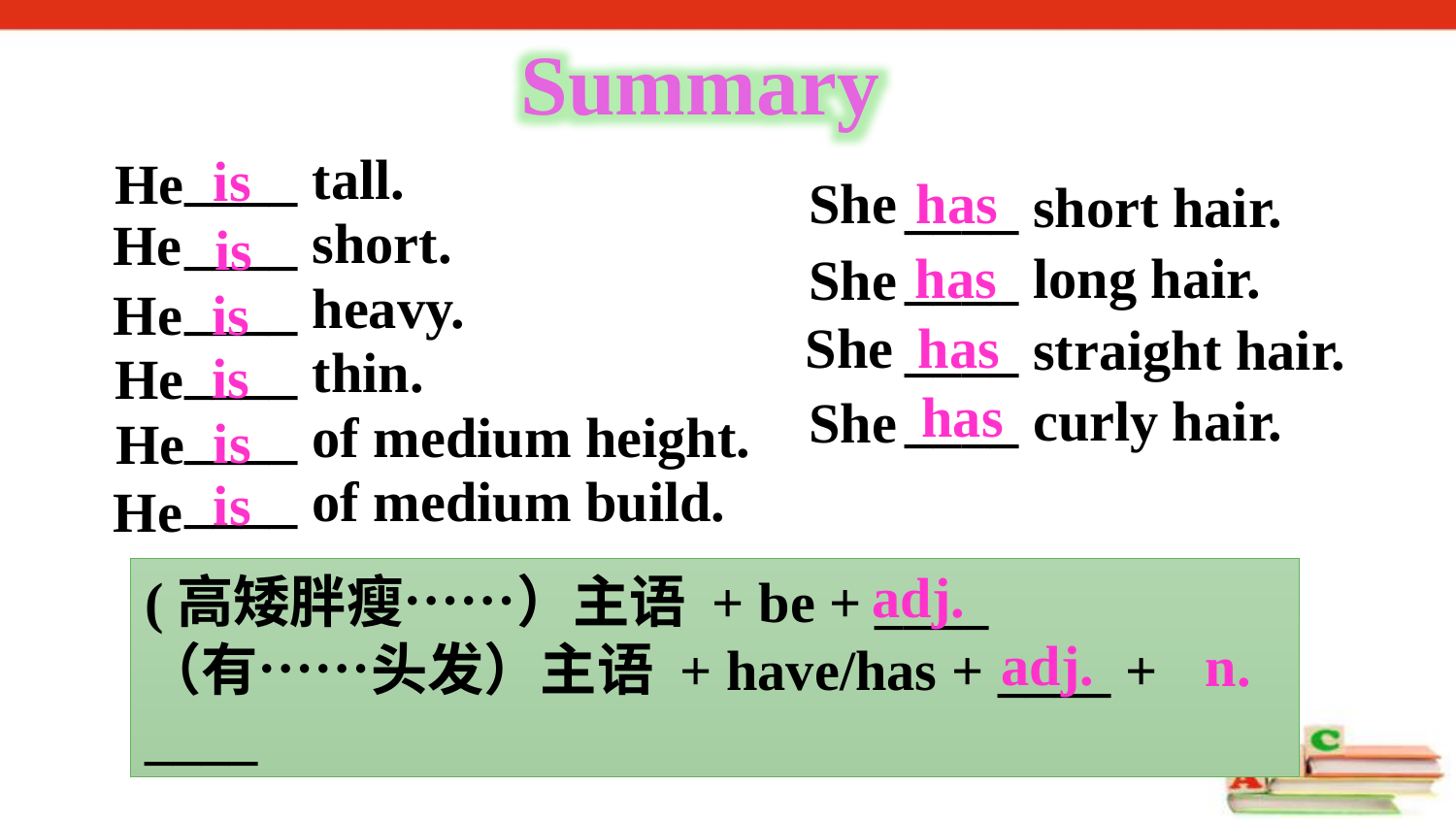

Summary
is
He
____ tall.
____ short.
____ heavy.
____ thin.
____ of medium height.
____ of medium build.
has
She
____ short hair.
____ long hair.
____ straight hair.
____ curly hair.
He
is
has
She
He
is
has
She
is
He
has
She
is
He
is
He
adj.
(高矮胖瘦……）主语 + be + ____
（有……头发）主语 + have/has + ____ + ____
adj.
n.